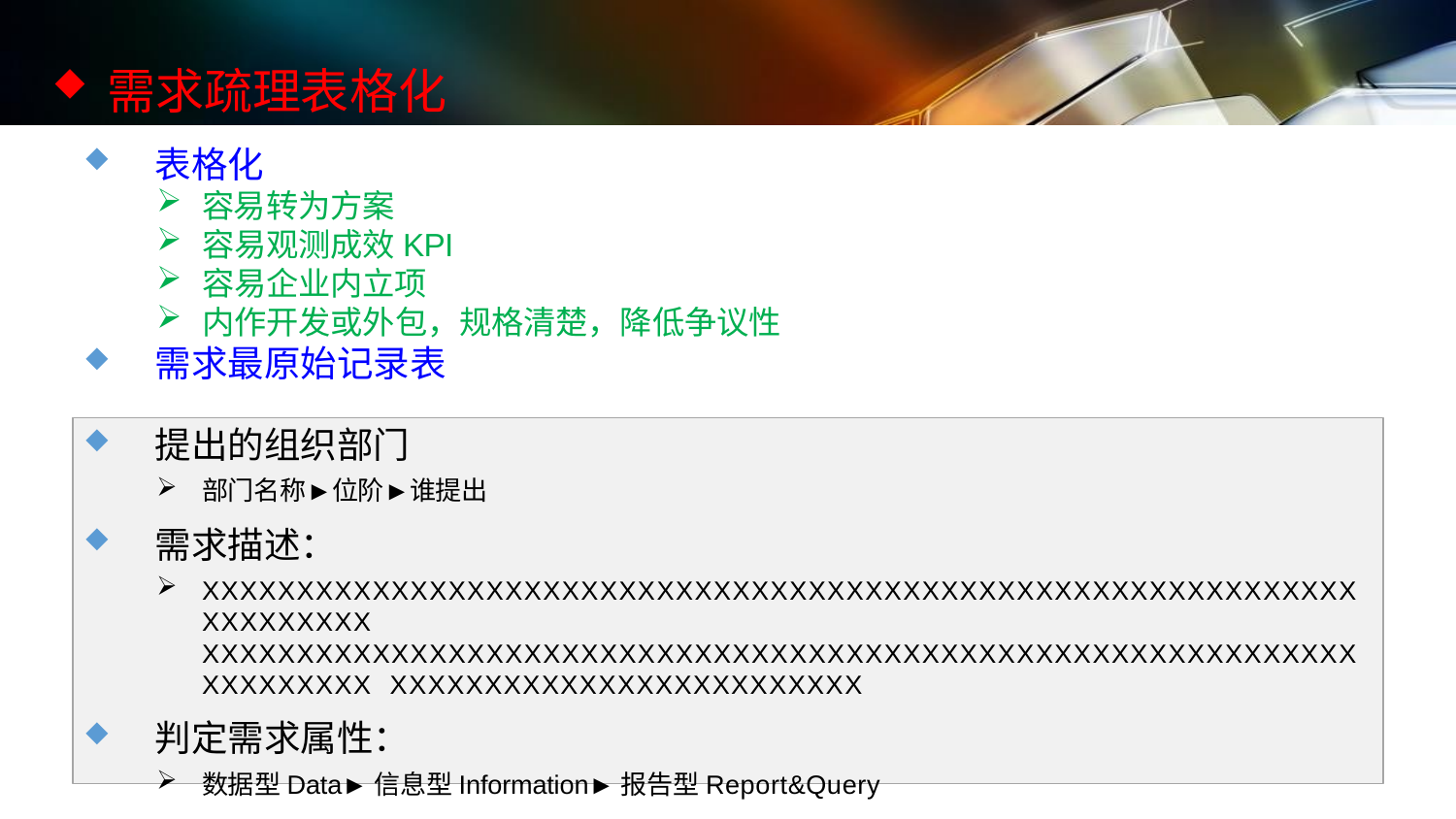

需求疏理表格化
表格化
容易转为方案
容易观测成效KPI
容易企业内立项
内作开发或外包，规格清楚，降低争议性
需求最原始记录表
提出的组织部门
部门名称►位阶►谁提出
需求描述：
XXXXXXXXXXXXXXXXXXXXXXXXXXXXXXXXXXXXXXXXXXXXXXXXXXXXXXXXXXXXXXXXXXXXXX  XXXXXXXXXXXXXXXXXXXXXXXXXXXXXXXXXXXXXXXXXXXXXXXXXXXXXXXXXXXXXXXXXXXXXX  XXXXXXXXXXXXXXXXXXXXXXXXX
判定需求属性：
数据型Data►信息型Information►报告型Report&Query